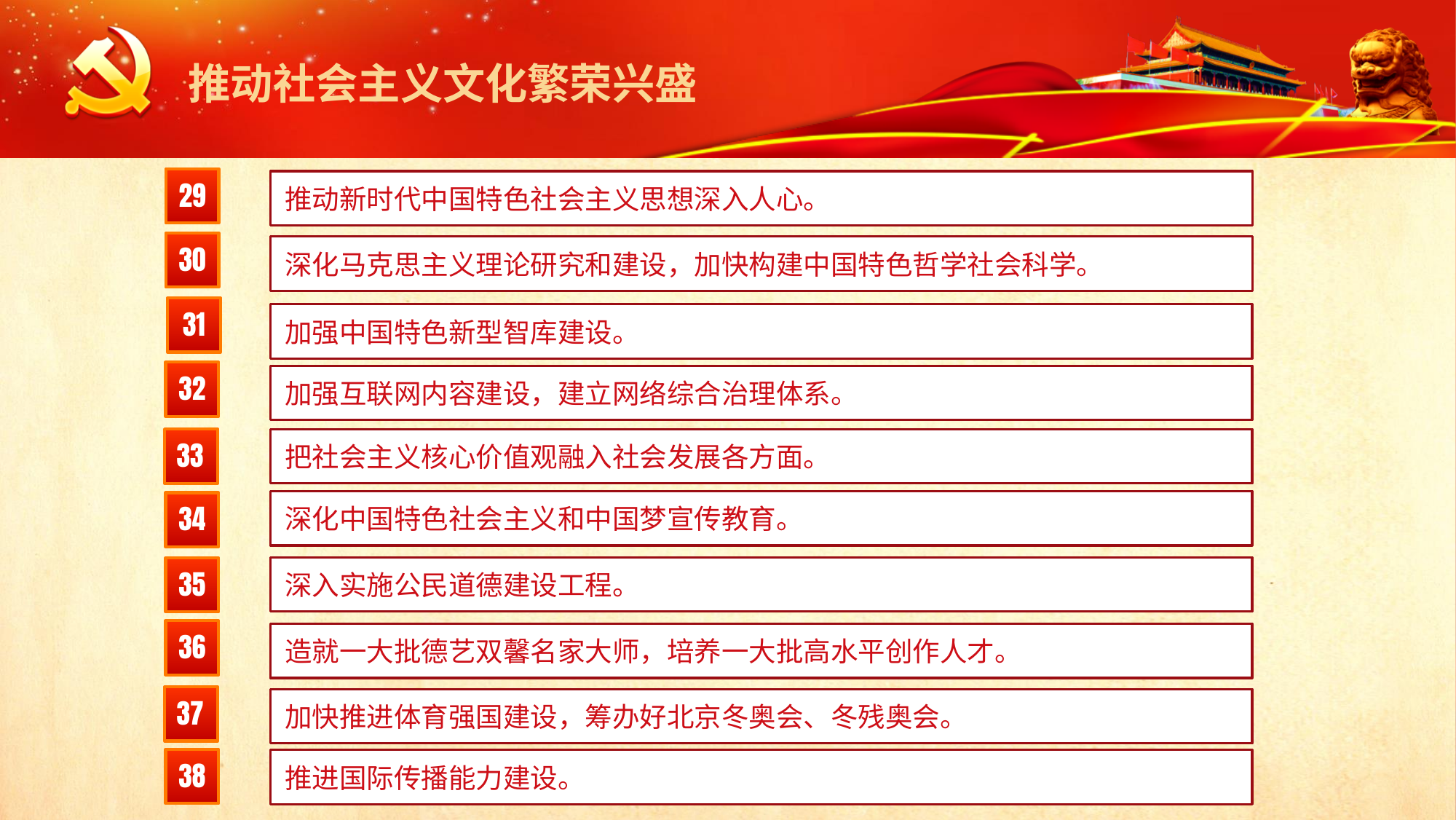

推动社会主义文化繁荣兴盛

29
推动新时代中国特色社会主义思想深入人心。

30
深化马克思主义理论研究和建设，加快构建中国特色哲学社会科学。

31
加强中国特色新型智库建设。

32
加强互联网内容建设，建立网络综合治理体系。

33
把社会主义核心价值观融入社会发展各方面。
深化中国特色社会主义和中国梦宣传教育。

34
深入实施公民道德建设工程。

35

36
造就一大批德艺双馨名家大师，培养一大批高水平创作人才。

37
加快推进体育强国建设，筹办好北京冬奥会、冬残奥会。

38
推进国际传播能力建设。